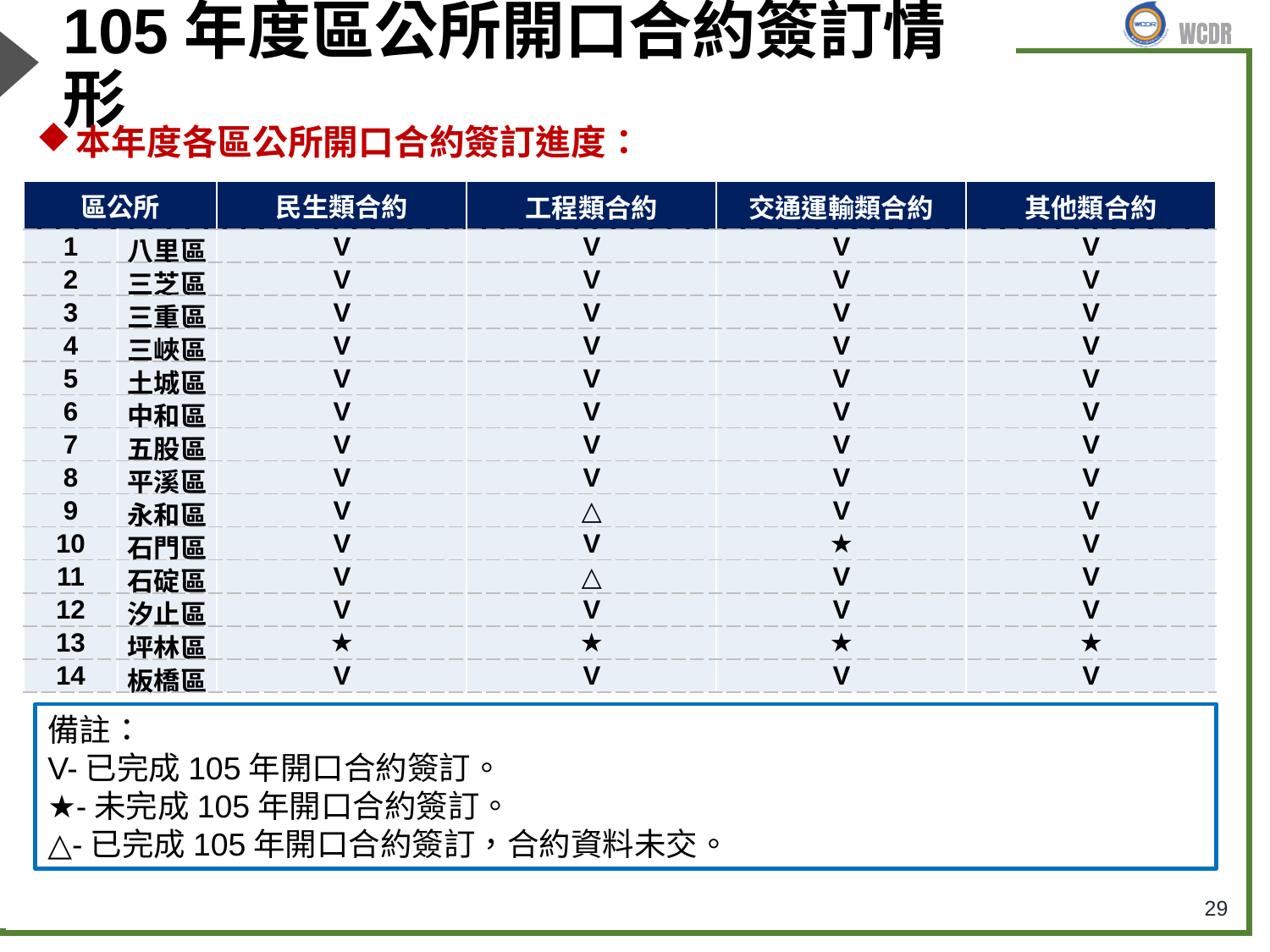

# 105年度區公所開口合約簽訂情形
本年度各區公所開口合約簽訂進度：

| 區公所 |  | 民生類合約 | 工程類合約 | 交通運輸類合約 | 其他類合約 |
| --- | --- | --- | --- | --- | --- |
| 1 | 八里區 | V | V | V | V |
| 2 | 三芝區 | V | V | V | V |
| 3 | 三重區 | V | V | V | V |
| 4 | 三峽區 | V | V | V | V |
| 5 | 土城區 | V | V | V | V |
| 6 | 中和區 | V | V | V | V |
| 7 | 五股區 | V | V | V | V |
| 8 | 平溪區 | V | V | V | V |
| 9 | 永和區 | V | △ | V | V |
| 10 | 石門區 | V | V | ★ | V |
| 11 | 石碇區 | V | △ | V | V |
| 12 | 汐止區 | V | V | V | V |
| 13 | 坪林區 | ★ | ★ | ★ | ★ |
| 14 | 板橋區 | V | V | V | V |
備註：
V-已完成105年開口合約簽訂。
★-未完成105年開口合約簽訂。
△-已完成105年開口合約簽訂，合約資料未交。
29